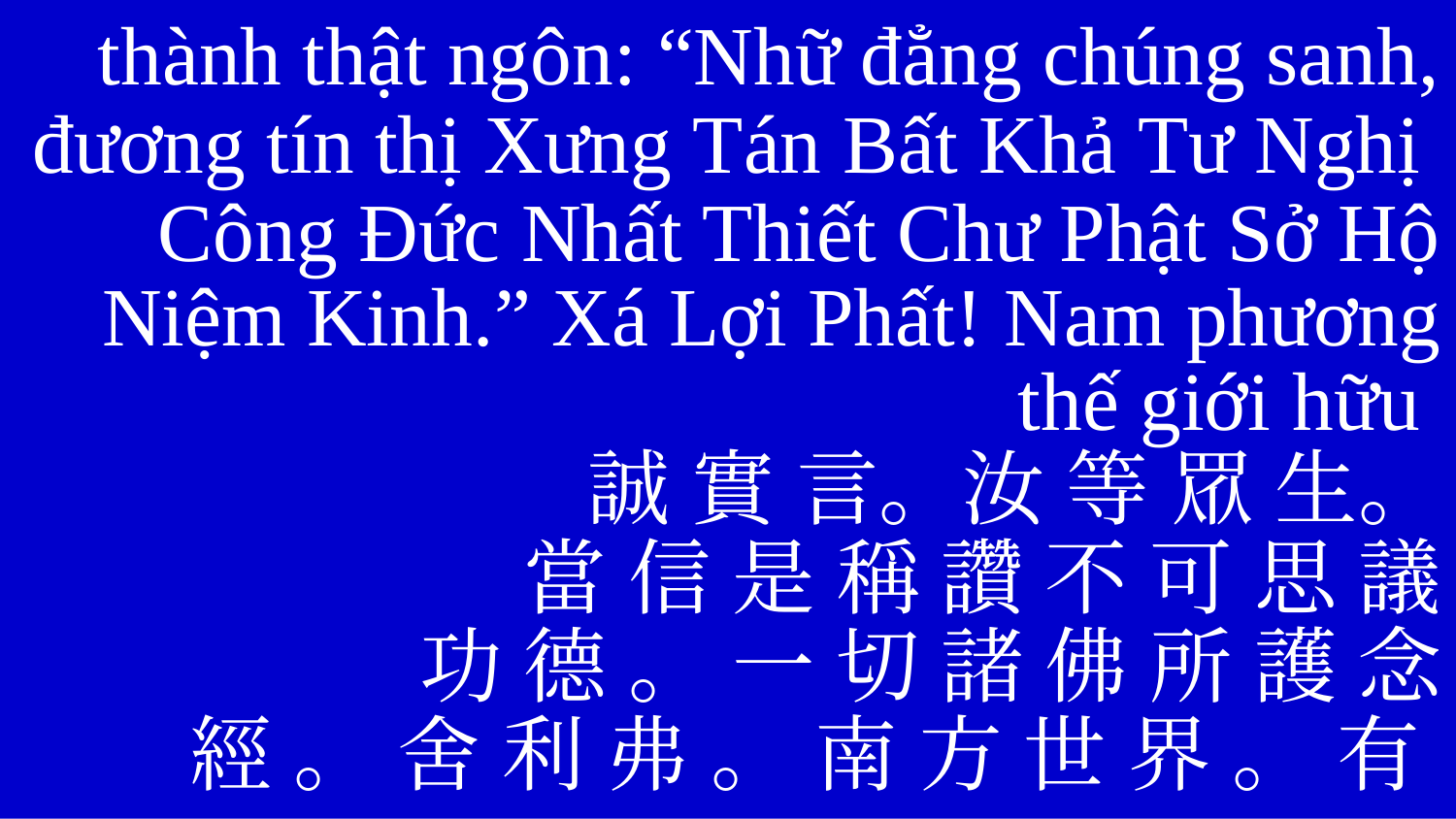

thành thật ngôn: “Nhữ đẳng chúng sanh,
đương tín thị Xưng Tán Bất Khả Tư Nghị
Công Đức Nhất Thiết Chư Phật Sở Hộ Niệm Kinh.” Xá Lợi Phất! Nam phương thế giới hữu
誠 實 言。汝 等 眾 生。
當 信 是 稱 讚 不 可 思 議
功 德 。 一 切 諸 佛 所 護 念
經 。 舍 利 弗 。 南 方 世 界 。 有